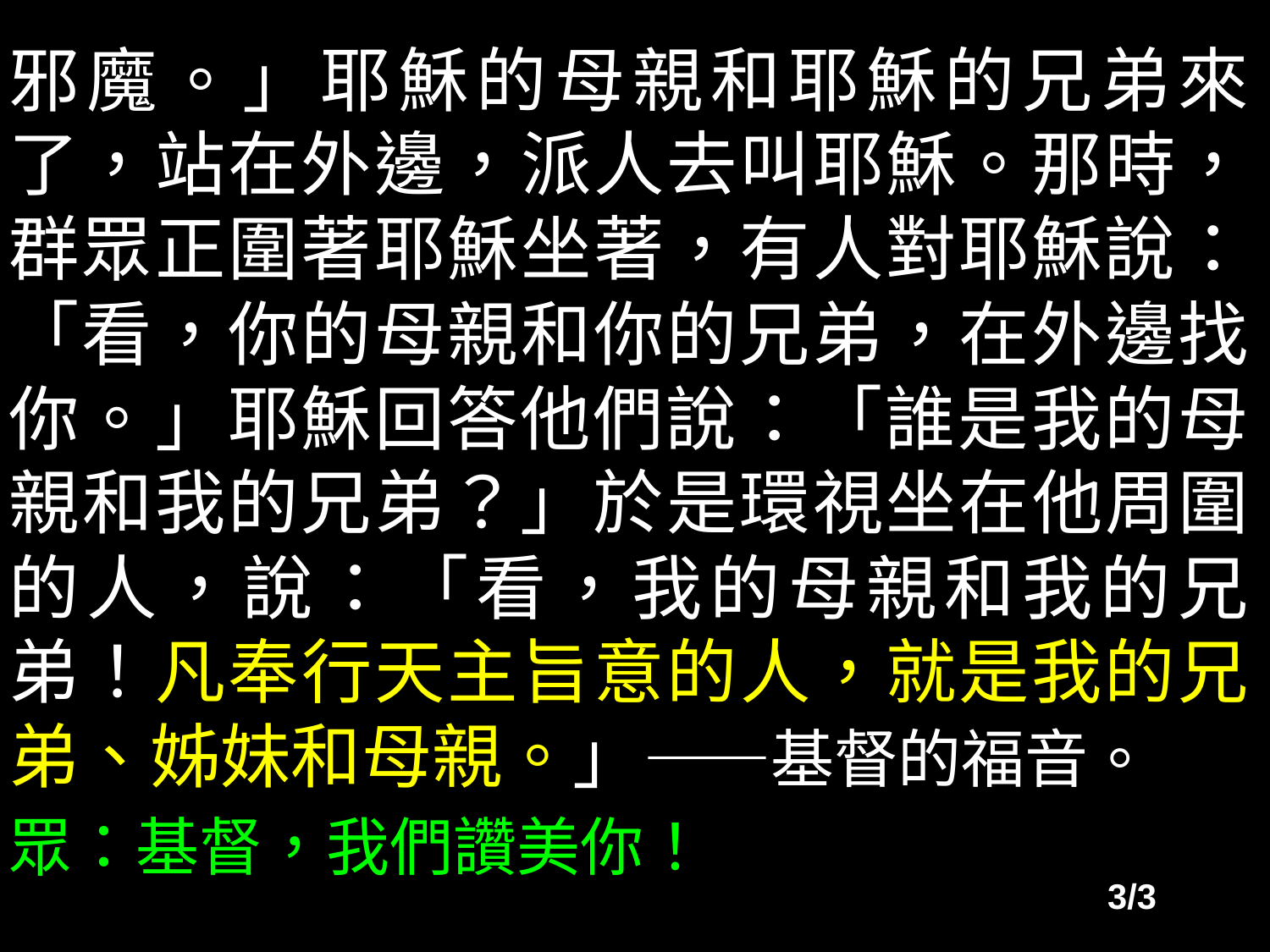

邪魔。」耶穌的母親和耶穌的兄弟來了，站在外邊，派人去叫耶穌。那時，群眾正圍著耶穌坐著，有人對耶穌說：「看，你的母親和你的兄弟，在外邊找你。」耶穌回答他們說：「誰是我的母親和我的兄弟？」於是環視坐在他周圍的人，說：「看，我的母親和我的兄弟！凡奉行天主旨意的人，就是我的兄弟、姊妹和母親。」——基督的福音。
眾：基督，我們讚美你！

。

——基督的福音。
眾：基督，我們讚美你！

3/3